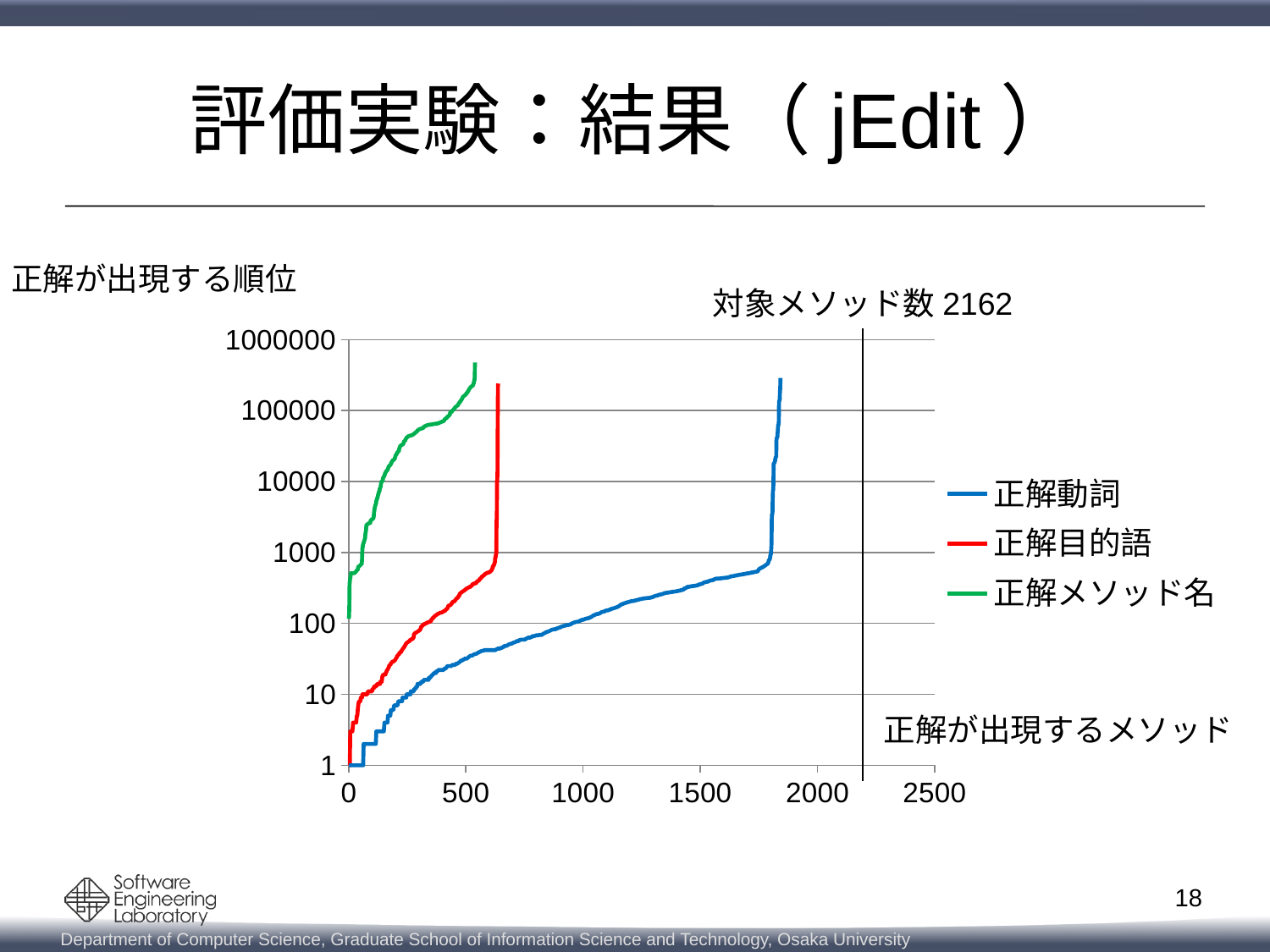

# 評価実験：結果（jEdit）
正解が出現する順位
対象メソッド数2162

### Chart

| Category | 正解動詞 | 正解目的語 | 正解メソッド名 |
|---|---|---|---|
正解が出現するメソッド
18